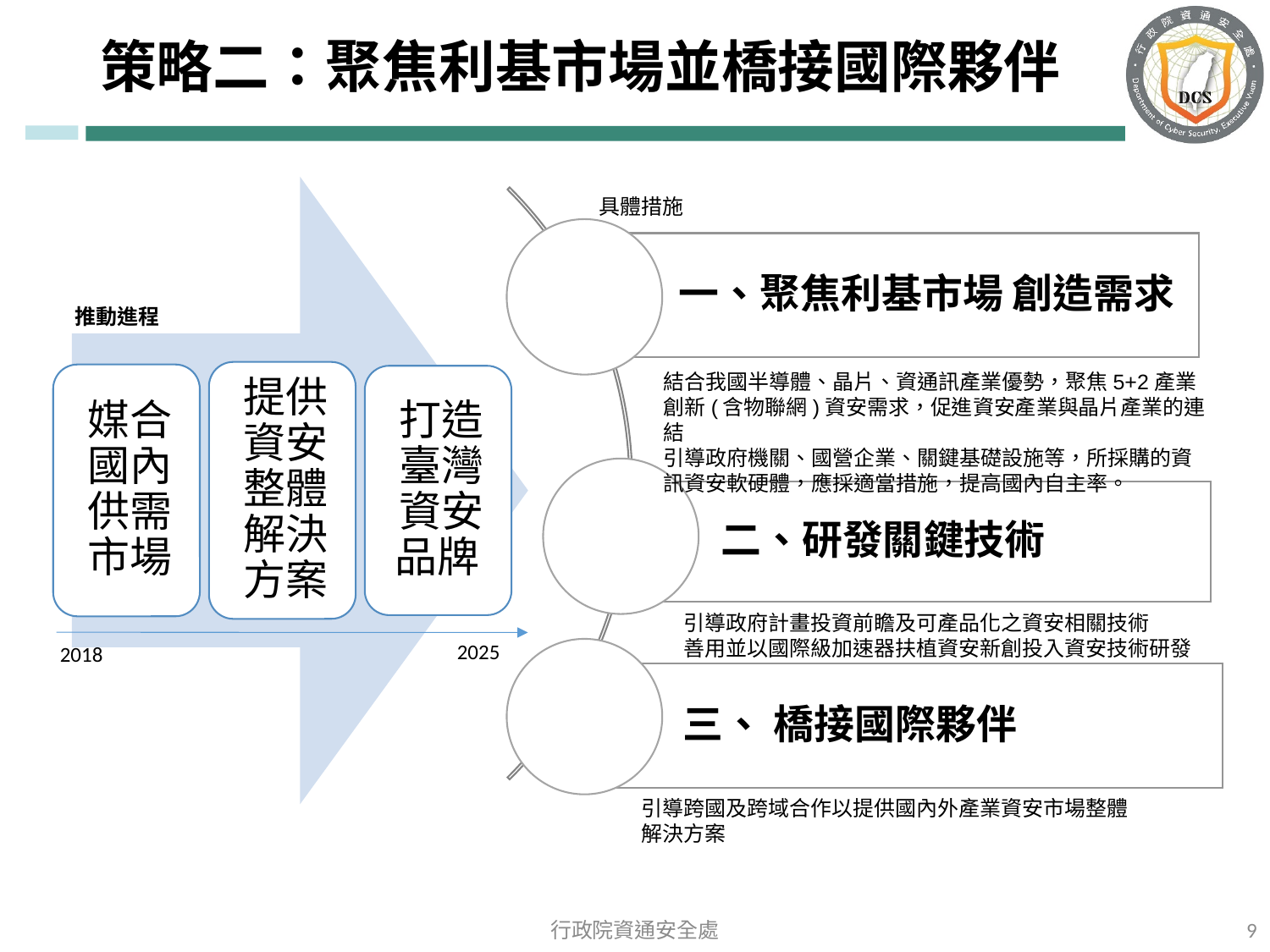

# 策略二：聚焦利基市場並橋接國際夥伴
一、聚焦利基市場 創造需求
二、研發關鍵技術
 三、 橋接國際夥伴
媒合國內供需市場
提供資安整體解決方案
打造臺灣資安品牌
具體措施
推動進程
結合我國半導體、晶片、資通訊產業優勢，聚焦5+2產業創新(含物聯網)資安需求，促進資安產業與晶片產業的連結
引導政府機關、國營企業、關鍵基礎設施等，所採購的資訊資安軟硬體，應採適當措施，提高國內自主率。
引導政府計畫投資前瞻及可產品化之資安相關技術
善用並以國際級加速器扶植資安新創投入資安技術研發
2025
2018
引導跨國及跨域合作以提供國內外產業資安市場整體解決方案
9
行政院資通安全處